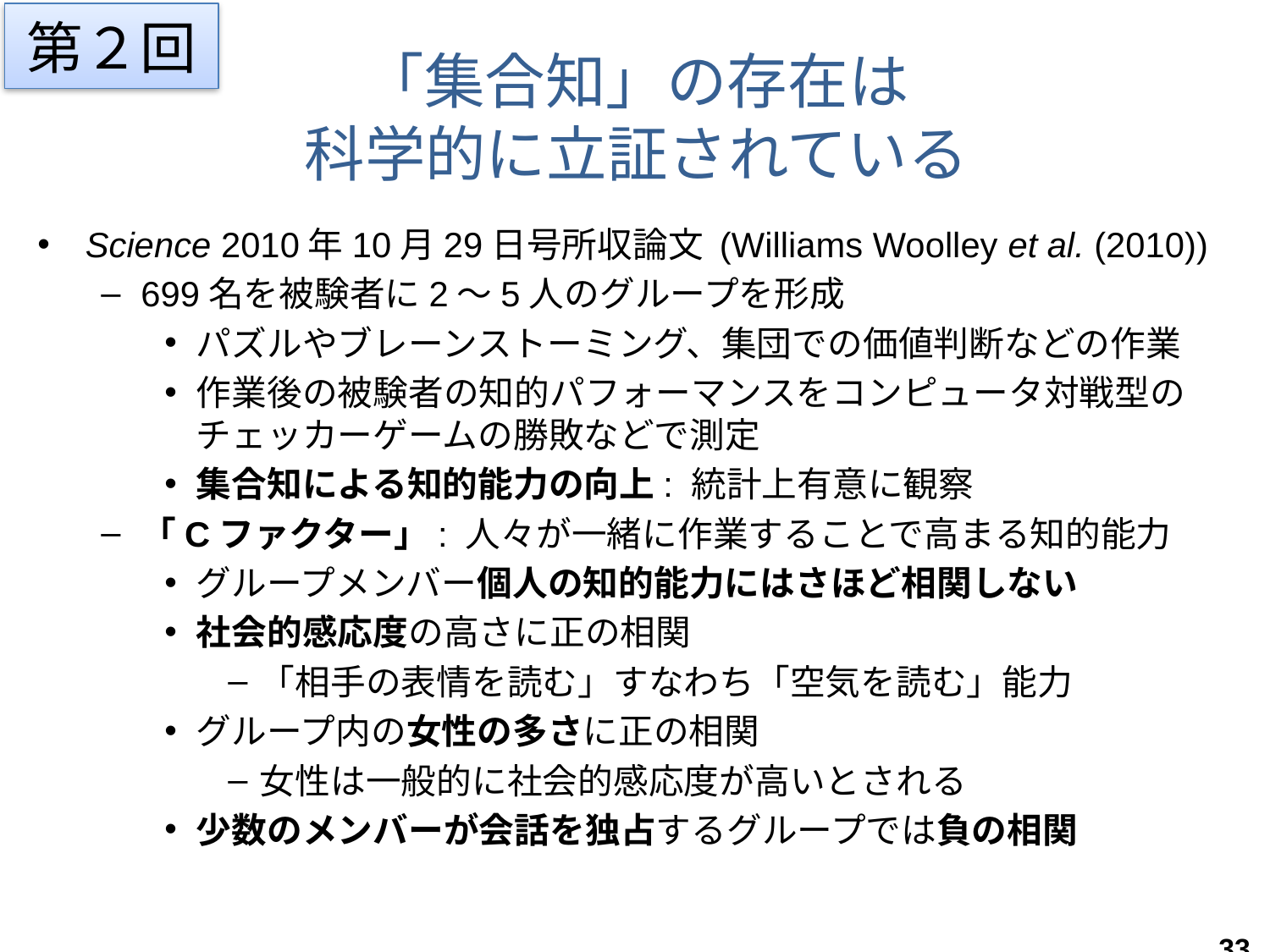

第２回
# 「集合知」の存在は 科学的に立証されている
Science 2010年10月29日号所収論文 (Williams Woolley et al. (2010))
699名を被験者に2～5人のグループを形成
パズルやブレーンストーミング、集団での価値判断などの作業
作業後の被験者の知的パフォーマンスをコンピュータ対戦型のチェッカーゲームの勝敗などで測定
集合知による知的能力の向上: 統計上有意に観察
「Cファクター」: 人々が一緒に作業することで高まる知的能力
グループメンバー個人の知的能力にはさほど相関しない
社会的感応度の高さに正の相関
「相手の表情を読む」すなわち「空気を読む」能力
グループ内の女性の多さに正の相関
女性は一般的に社会的感応度が高いとされる
少数のメンバーが会話を独占するグループでは負の相関

33